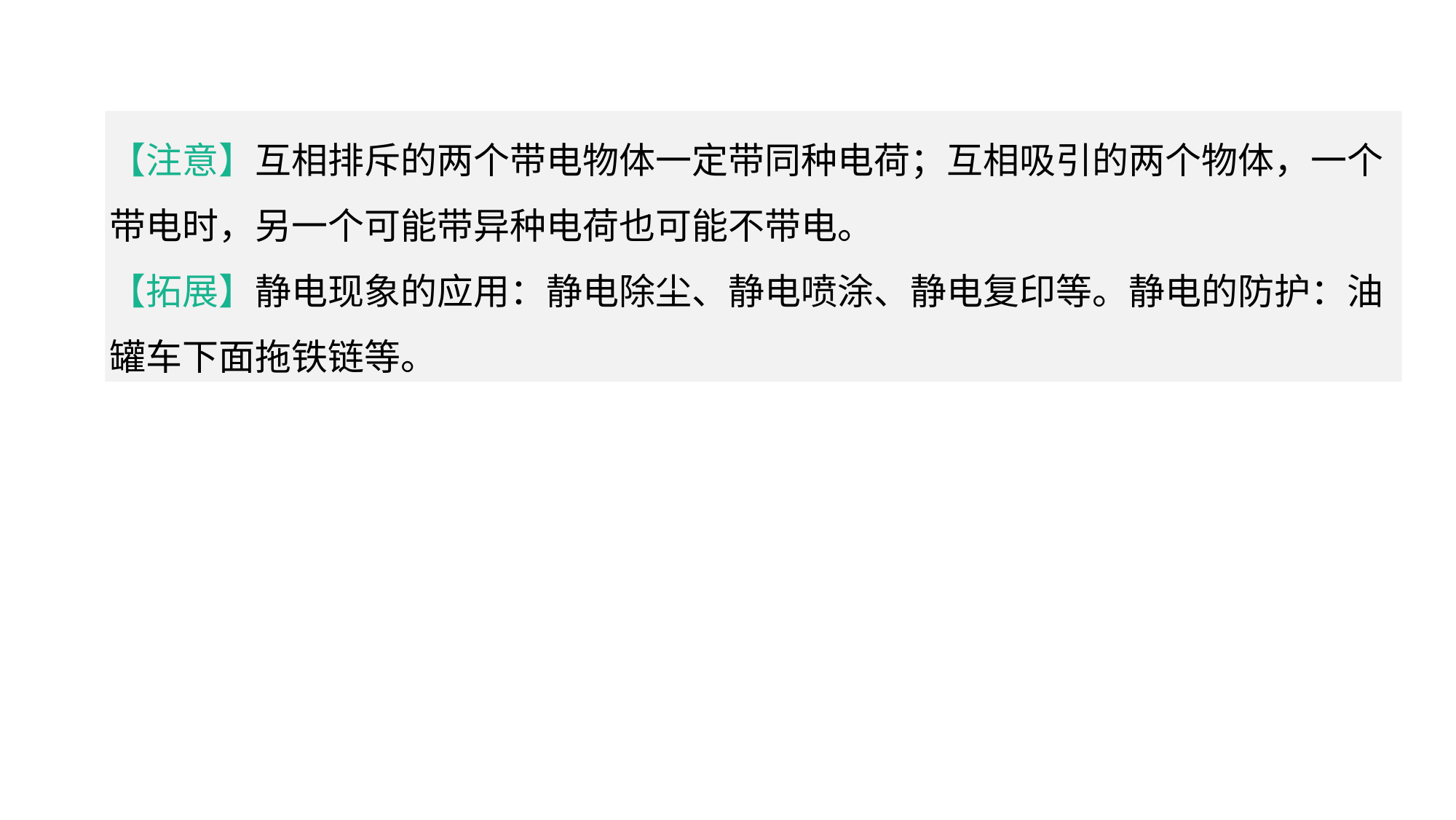

【注意】互相排斥的两个带电物体一定带同种电荷；互相吸引的两个物体，一个带电时，另一个可能带异种电荷也可能不带电。
【拓展】静电现象的应用：静电除尘、静电喷涂、静电复印等。静电的防护：油罐车下面拖铁链等。
教材梳理 夯实基础